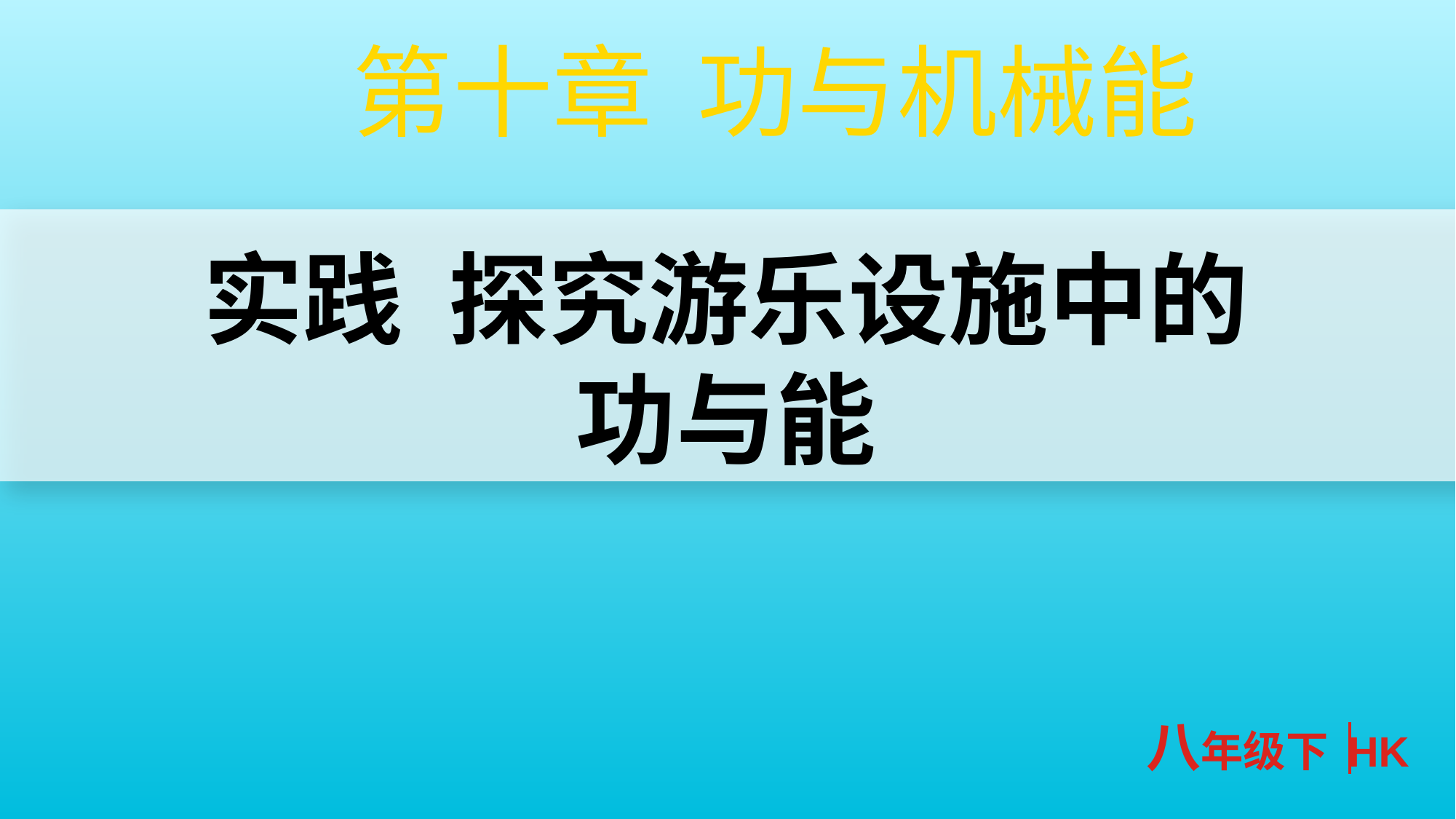

第十章  功与机械能

实践  探究游乐设施中的
功与能
八年级下 HK